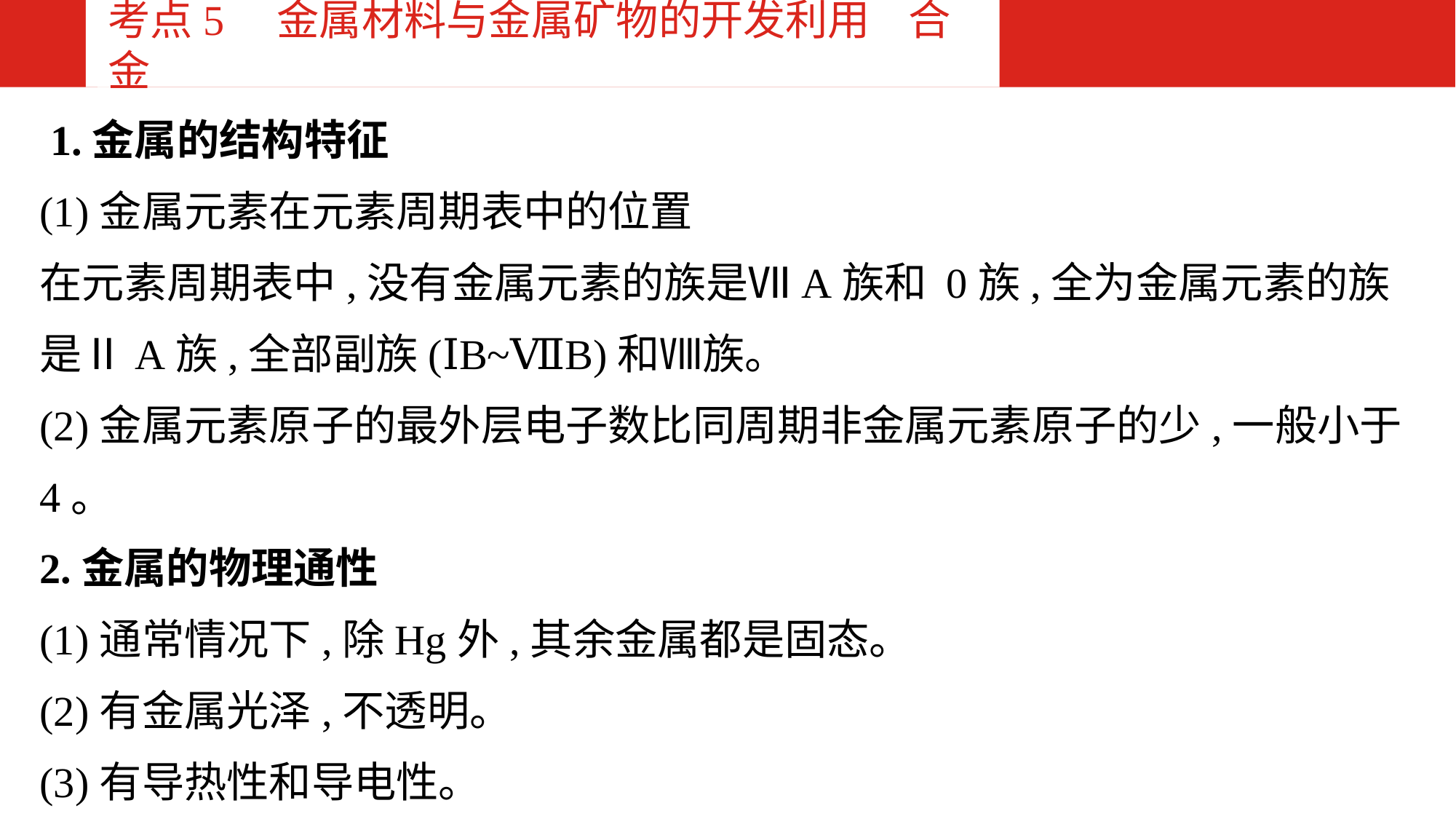

考点5　金属材料与金属矿物的开发利用    合金

 1.金属的结构特征
(1)金属元素在元素周期表中的位置
在元素周期表中,没有金属元素的族是ⅦA族和 0族,全为金属元素的族是ⅡA族,全部副族(ⅠB~ⅦB)和Ⅷ族。
(2)金属元素原子的最外层电子数比同周期非金属元素原子的少,一般小于4。
2.金属的物理通性
(1)通常情况下,除Hg外,其余金属都是固态。
(2)有金属光泽,不透明。
(3)有导热性和导电性。
(4)有延展性。